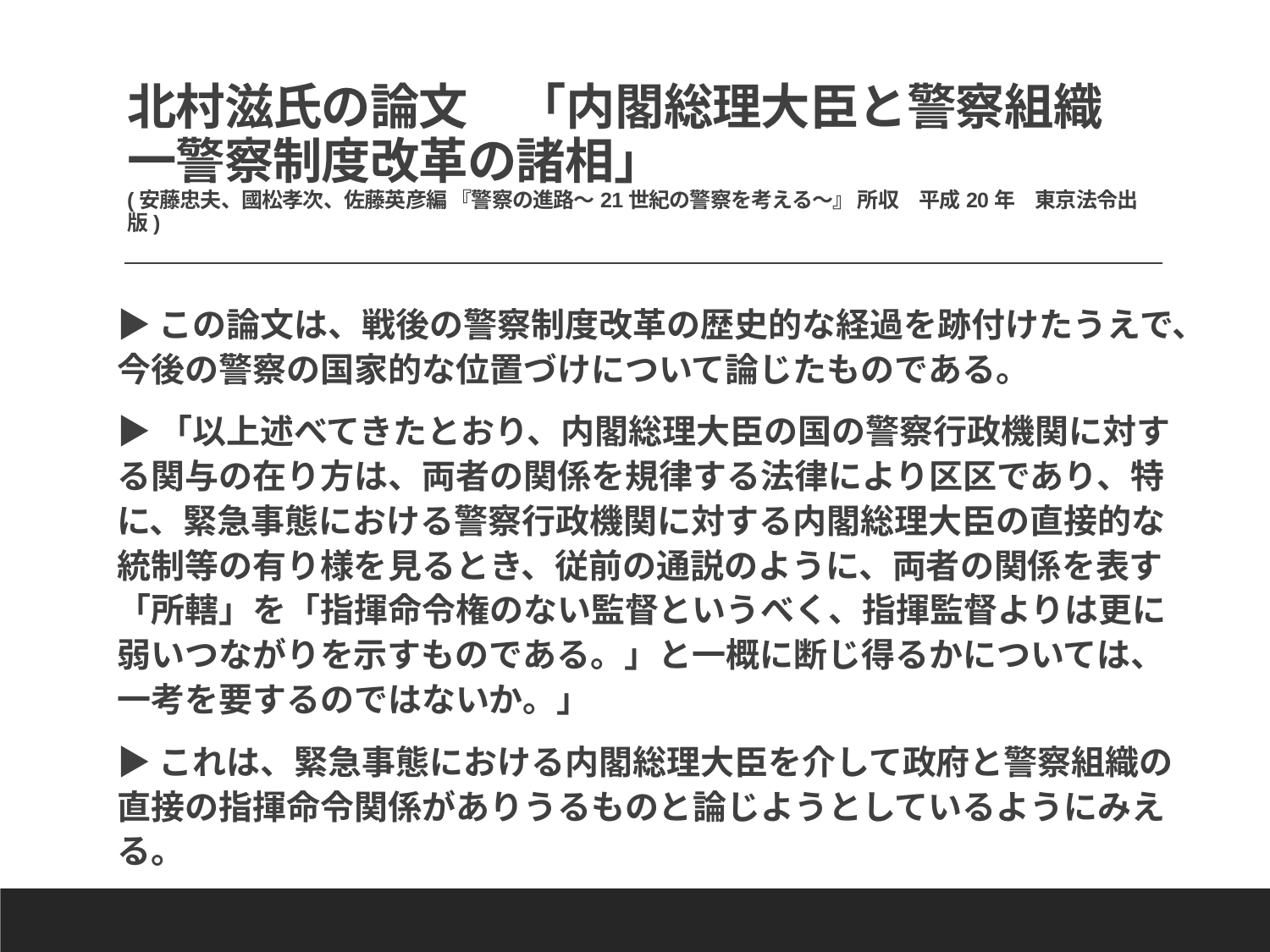

# 北村滋氏の論文　「内閣総理大臣と警察組織一警察制度改革の諸相」 (安藤忠夫、國松孝次、佐藤英彦編 『警察の進路～21世紀の警察を考える～』 所収　平成20年　東京法令出版)
▶この論文は、戦後の警察制度改革の歴史的な経過を跡付けたうえで、今後の警察の国家的な位置づけについて論じたものである。
▶「以上述べてきたとおり、内閣総理大臣の国の警察行政機関に対する関与の在り方は、両者の関係を規律する法律により区区であり、特に、緊急事態における警察行政機関に対する内閣総理大臣の直接的な統制等の有り様を見るとき、従前の通説のように、両者の関係を表す「所轄」を「指揮命令権のない監督というべく、指揮監督よりは更に弱いつながりを示すものである。」と一概に断じ得るかについては、一考を要するのではないか。」
▶これは、緊急事態における内閣総理大臣を介して政府と警察組織の直接の指揮命令関係がありうるものと論じようとしているようにみえる。